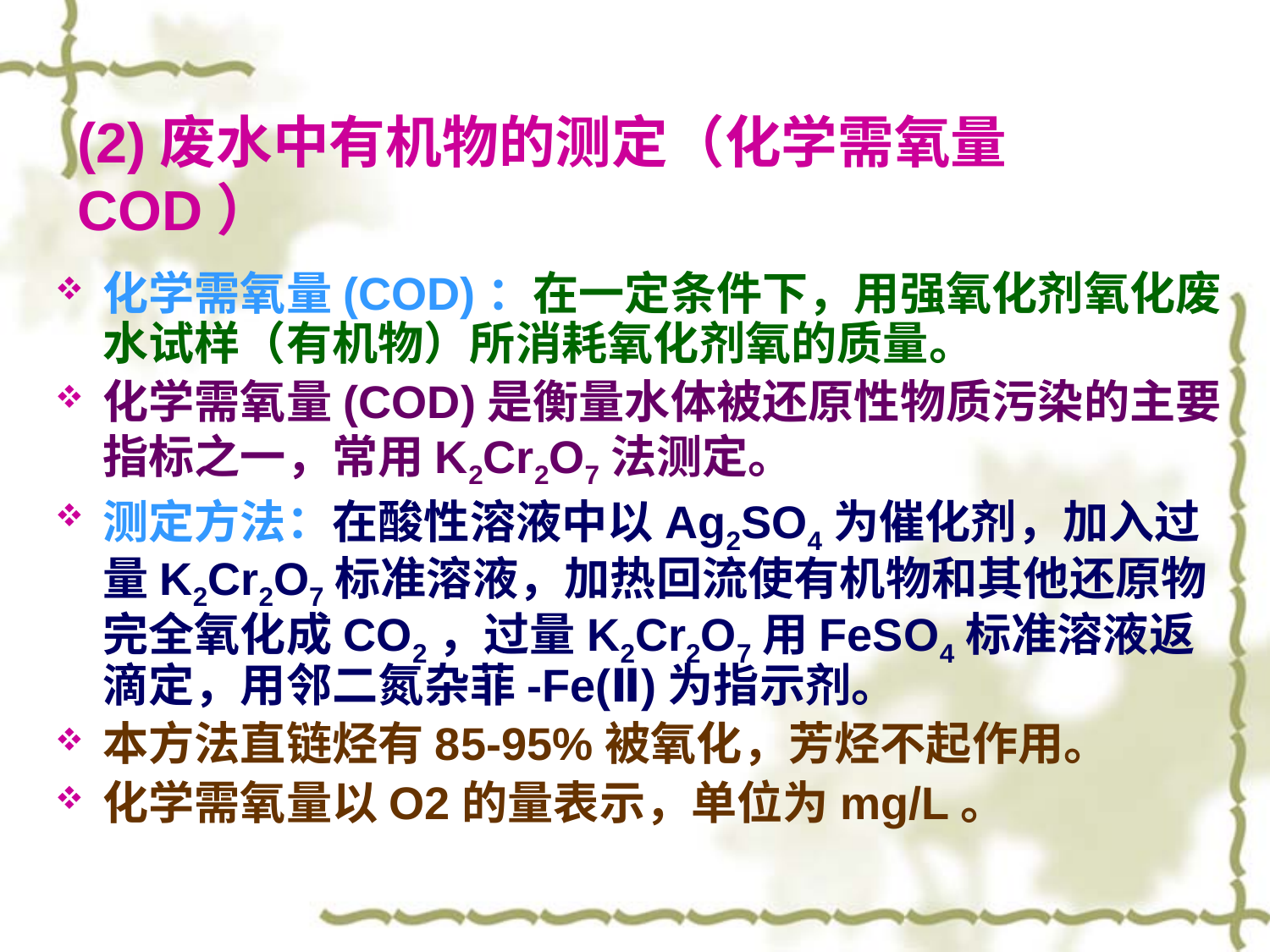

# (2)废水中有机物的测定（化学需氧量COD）
化学需氧量(COD)：在一定条件下，用强氧化剂氧化废水试样（有机物）所消耗氧化剂氧的质量。
化学需氧量(COD)是衡量水体被还原性物质污染的主要指标之一，常用K2Cr2O7法测定。
测定方法：在酸性溶液中以Ag2SO4为催化剂，加入过量K2Cr2O7标准溶液，加热回流使有机物和其他还原物完全氧化成CO2，过量K2Cr2O7用FeSO4标准溶液返滴定，用邻二氮杂菲-Fe(Ⅱ)为指示剂。
本方法直链烃有85-95%被氧化，芳烃不起作用。
化学需氧量以O2的量表示，单位为mg/L。

12